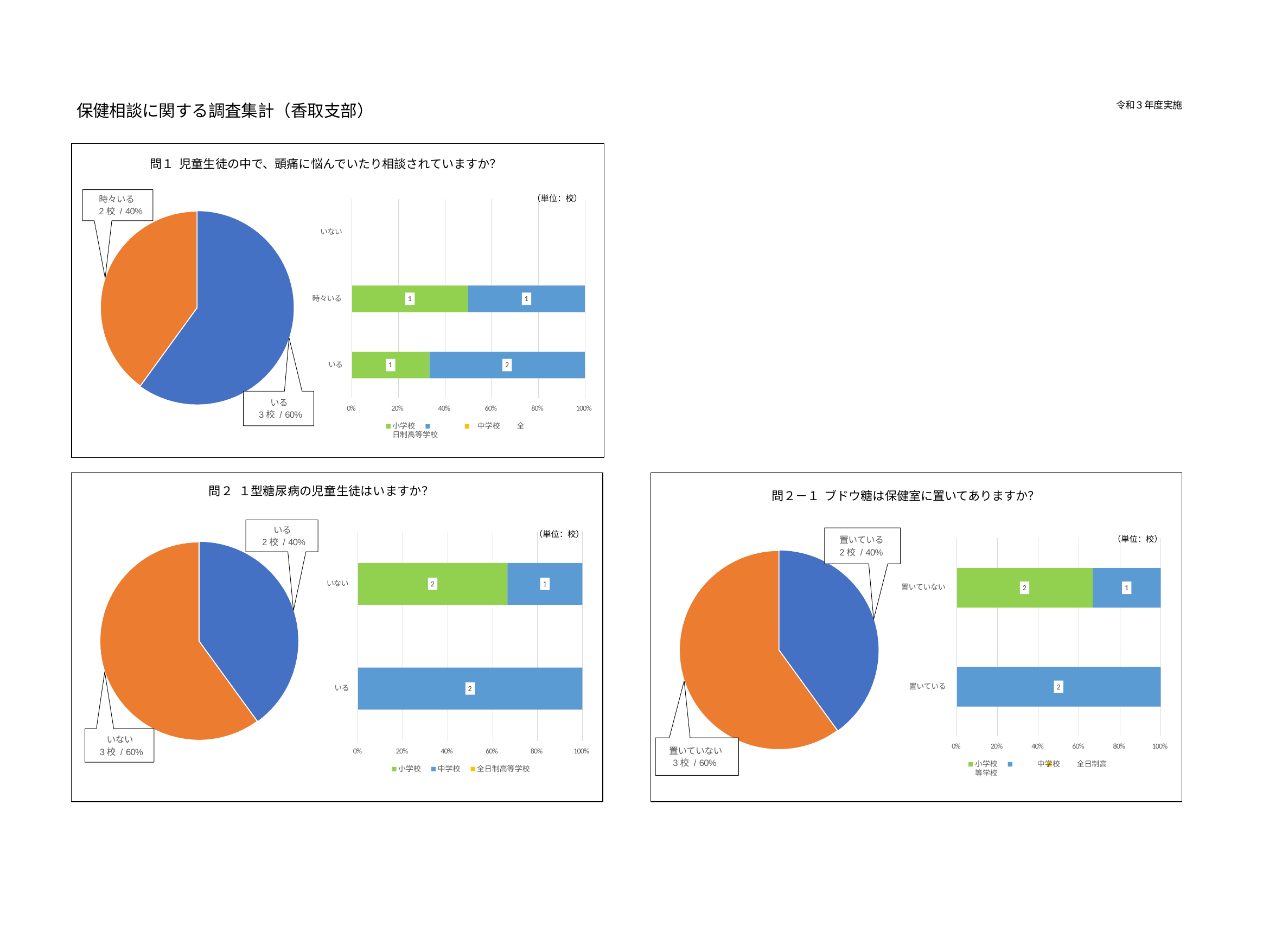

令和３年度実施
保健相談に関する調査集計（香取支部）

問１  児童生徒の中で、頭痛に悩んでいたり相談されていますか？

時々いる
2校 / 40%
（単位：校）

いない
時々いる
1
1

いる
1
2

いる
3校 / 60%
80%
100%
0%	20%	40%	60%
小学校	中学校	全日制高等学校

問２  １型糖尿病の児童生徒はいますか？
問２－１  ブドウ糖は保健室に置いてありますか？

いる
2校 / 40%
（単位：校）

置いている
2校 / 40%
（単位：校）

いない
2
1

置いていない
2
1

置いている
2

いる
2

いない
3校 / 60%
80%
100%
0%	20%	40%	60%
小学校	中学校	全日制高等学校
置いていない
3校 / 60%
0%
20%	40%	60%
80%
100%
小学校	中学校	全日制高等学校